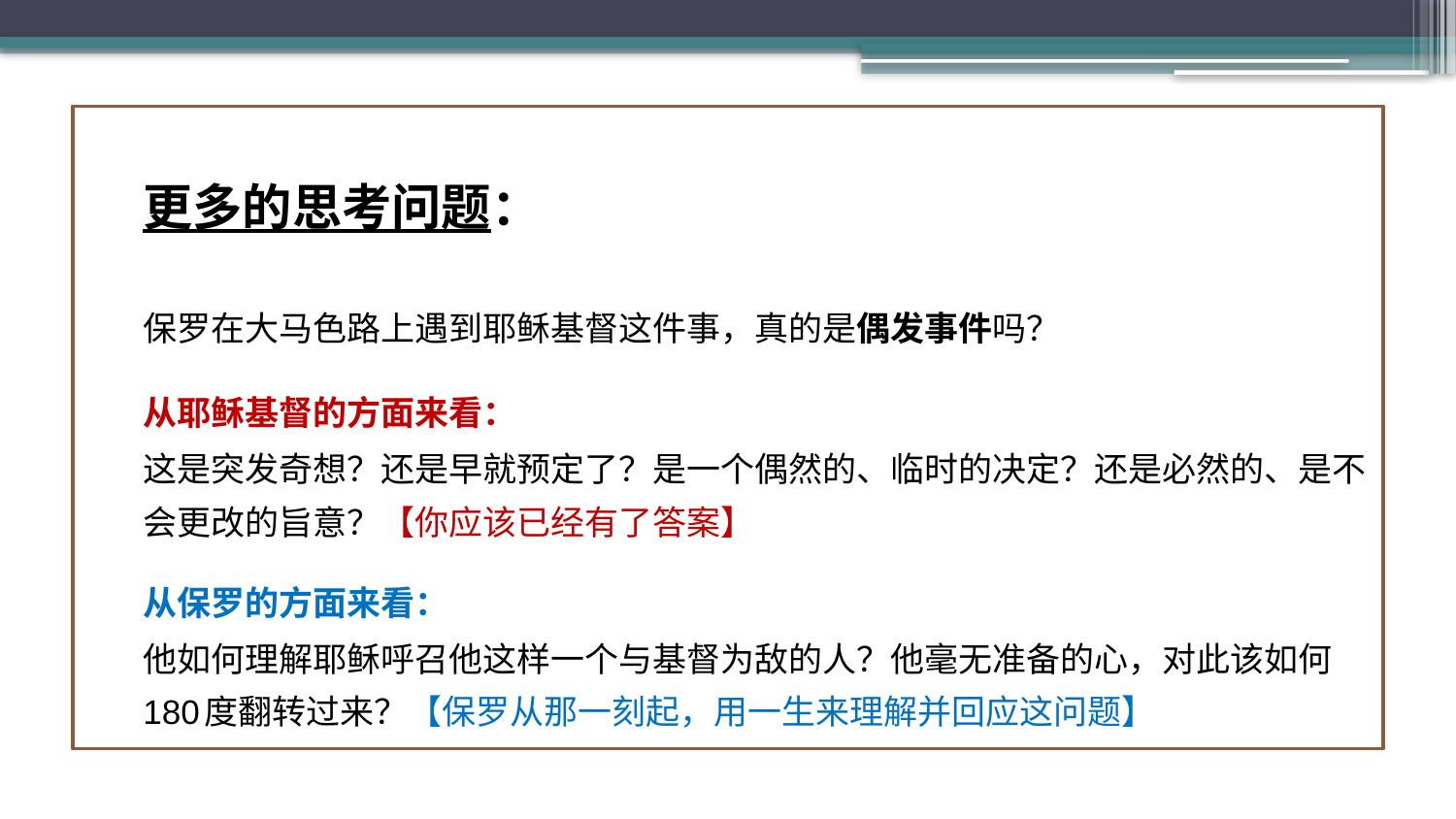

更多的思考问题：

保罗在大马色路上遇到耶稣基督这件事，真的是偶发事件吗？

从耶稣基督的方面来看：
这是突发奇想？还是早就预定了？是一个偶然的、临时的决定？还是必然的、是不会更改的旨意？【你应该已经有了答案】

从保罗的方面来看：
他如何理解耶稣呼召他这样一个与基督为敌的人？他毫无准备的心，对此该如何180度翻转过来？【保罗从那一刻起，用一生来理解并回应这问题】